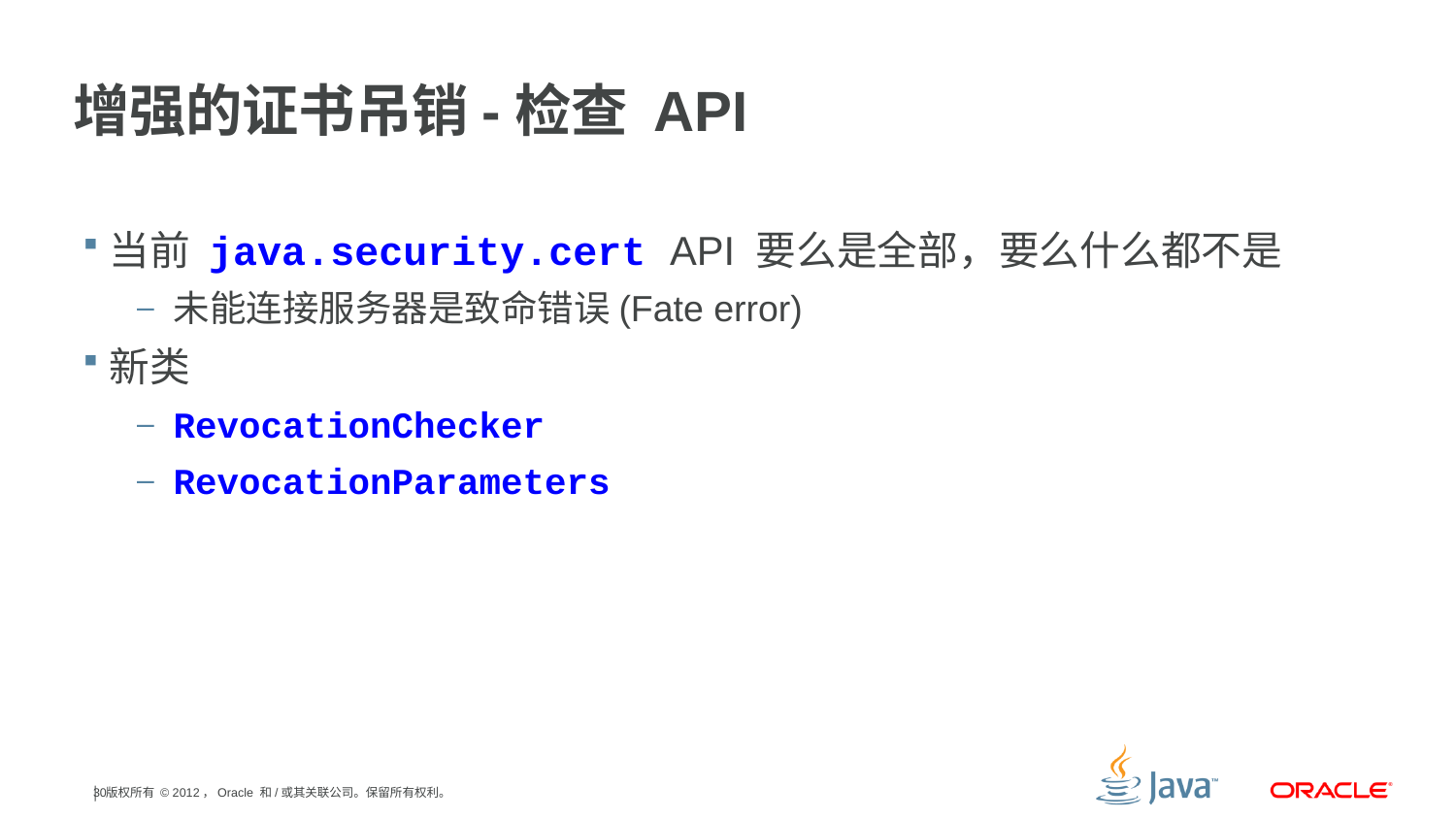

# 增强的证书吊销-检查 API
当前 java.security.cert API 要么是全部，要么什么都不是
未能连接服务器是致命错误(Fate error)
新类
RevocationChecker
RevocationParameters